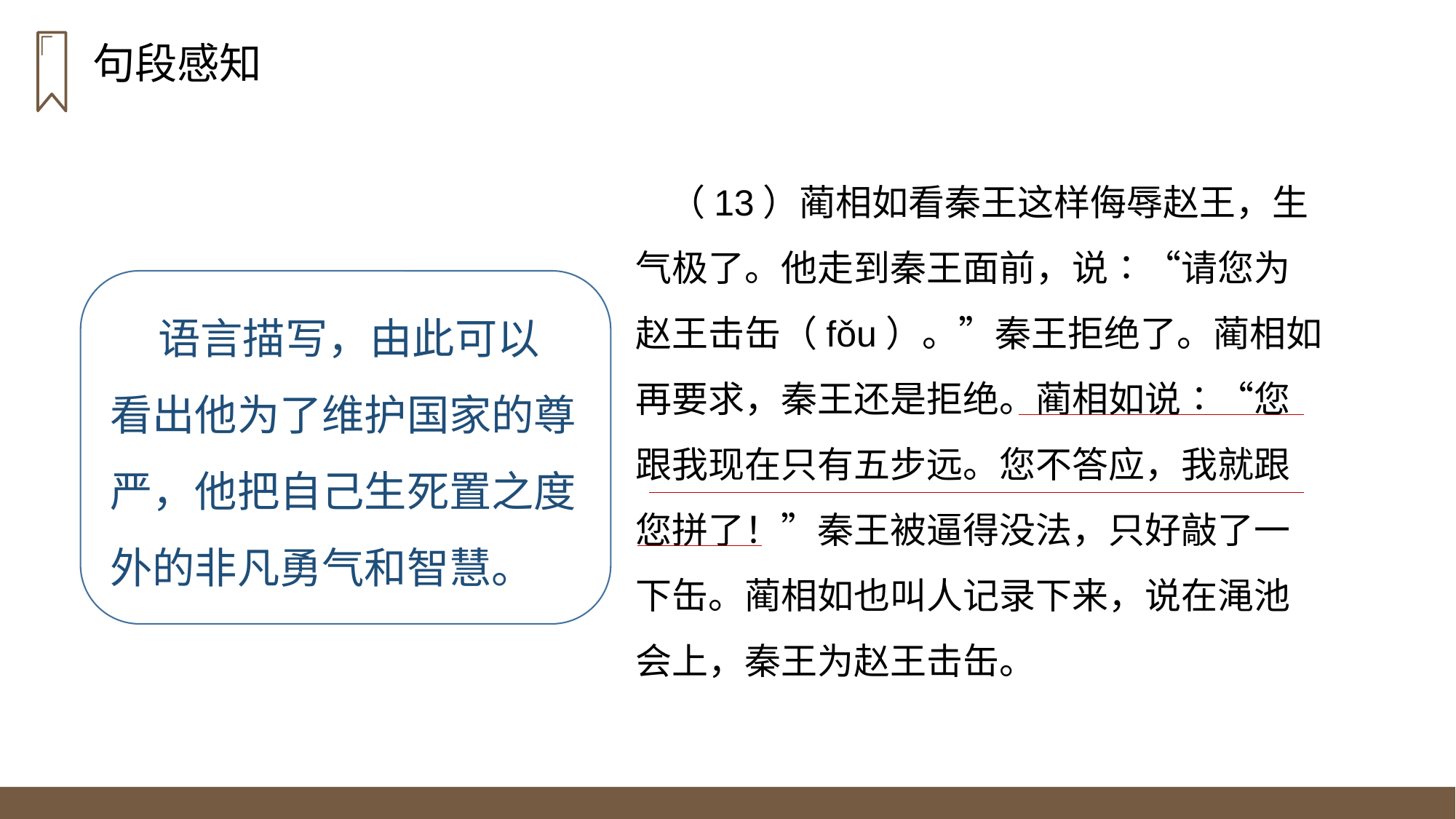

句段感知
   （13）蔺相如看秦王这样侮辱赵王，生气极了。他走到秦王面前，说∶“请您为赵王击缶（fǒu）。”秦王拒绝了。蔺相如再要求，秦王还是拒绝。蔺相如说∶“您跟我现在只有五步远。您不答应，我就跟您拼了！”秦王被逼得没法，只好敲了一下缶。蔺相如也叫人记录下来，说在渑池会上，秦王为赵王击缶。

    语言描写，由此可以看出他为了维护国家的尊严，他把自己生死置之度外的非凡勇气和智慧。